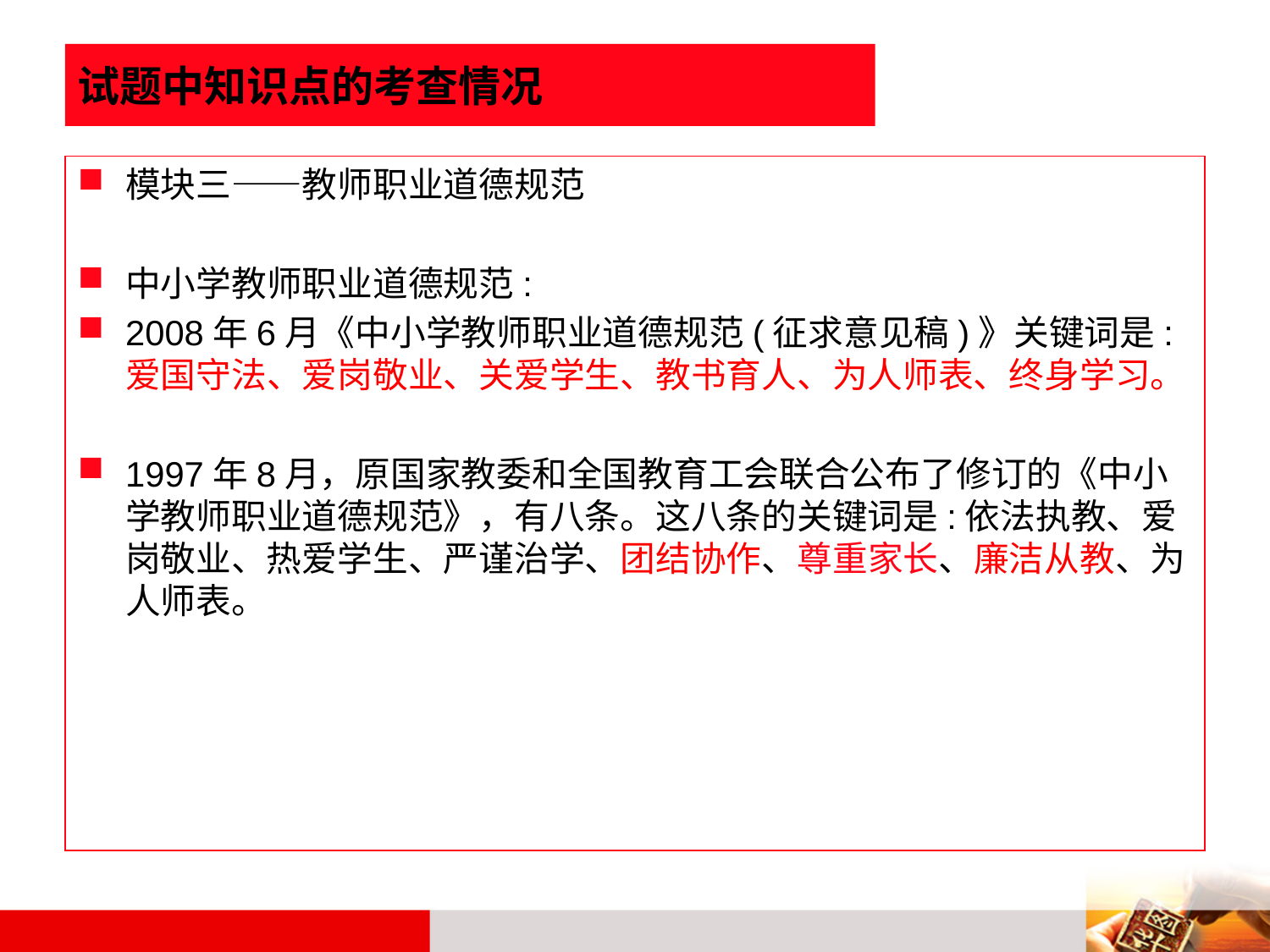

# 试题中知识点的考查情况
模块三——教师职业道德规范

中小学教师职业道德规范:
2008年6月《中小学教师职业道德规范(征求意见稿)》关键词是:爱国守法、爱岗敬业、关爱学生、教书育人、为人师表、终身学习。

1997年8月，原国家教委和全国教育工会联合公布了修订的《中小学教师职业道德规范》，有八条。这八条的关键词是:依法执教、爱岗敬业、热爱学生、严谨治学、团结协作、尊重家长、廉洁从教、为人师表。